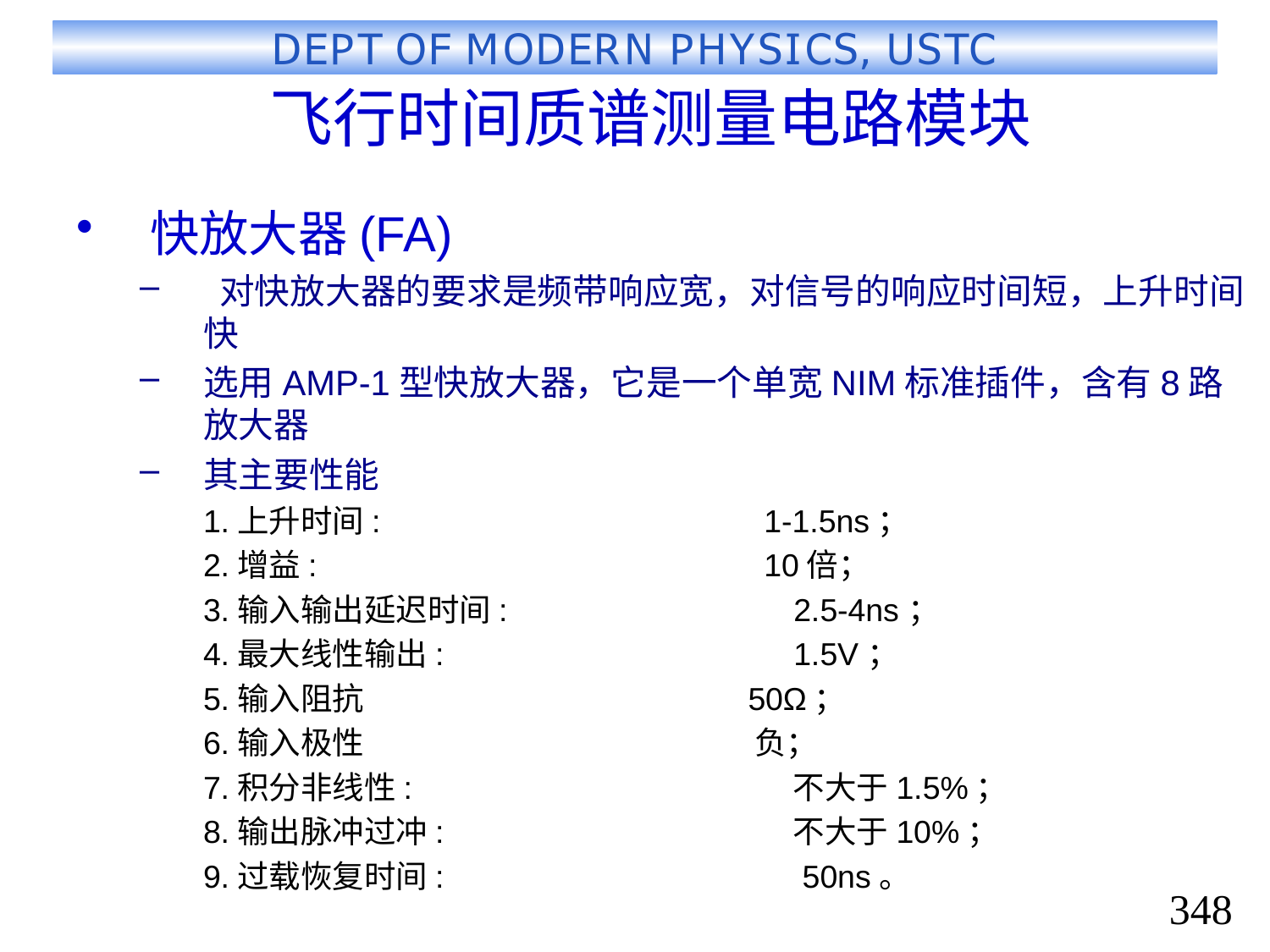

# 飞行时间质谱测量电路模块
快放大器(FA)
 对快放大器的要求是频带响应宽，对信号的响应时间短，上升时间快
选用AMP-1型快放大器，它是一个单宽NIM标准插件，含有8路放大器
其主要性能
1.上升时间:				1-1.5ns；
2.增益:    				10倍；
3.输入输出延迟时间:	                                2.5-4ns；
4.最大线性输出:    	                                1.5V；
5.输入阻抗         	                                50Ω；
6.输入极性         	                                  负；
7.积分非线性:      	                               不大于1.5%；
8.输出脉冲过冲:    	                               不大于10%；
9.过载恢复时间:    	                                 50ns。